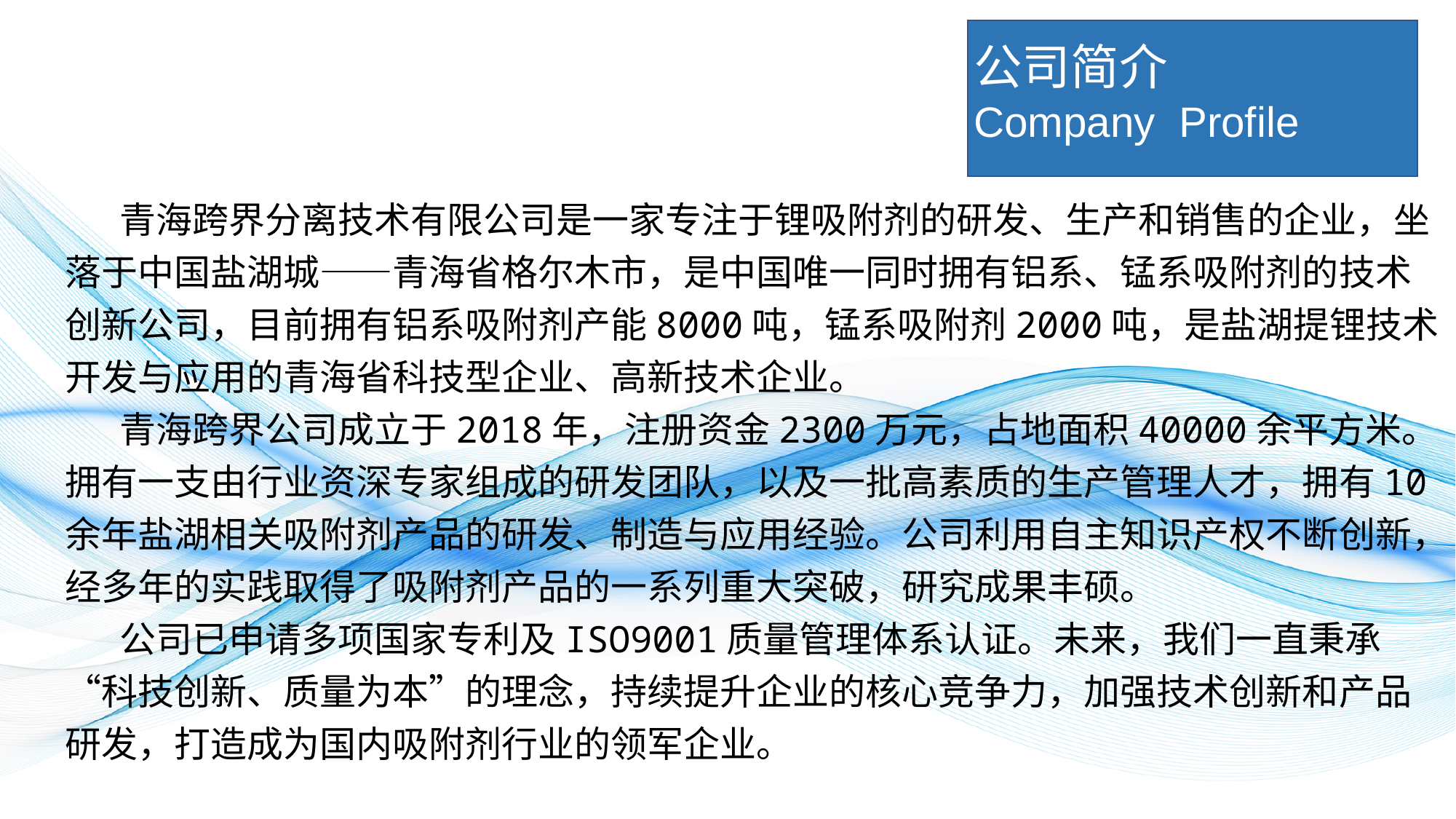

研发实力

公司简介
Company  Profile
青海跨界分离技术有限公司是一家专注于锂吸附剂的研发、生产和销售的企业，坐落于中国盐湖城——青海省格尔木市，是中国唯一同时拥有铝系、锰系吸附剂的技术创新公司，目前拥有铝系吸附剂产能8000吨，锰系吸附剂2000吨，是盐湖提锂技术开发与应用的青海省科技型企业、高新技术企业。
青海跨界公司成立于2018年，注册资金2300万元，占地面积40000余平方米。拥有一支由行业资深专家组成的研发团队，以及一批高素质的生产管理人才，拥有10余年盐湖相关吸附剂产品的研发、制造与应用经验。公司利用自主知识产权不断创新，经多年的实践取得了吸附剂产品的一系列重大突破，研究成果丰硕。
公司已申请多项国家专利及ISO9001质量管理体系认证。未来，我们一直秉承“科技创新、质量为本”的理念，持续提升企业的核心竞争力，加强技术创新和产品研发，打造成为国内吸附剂行业的领军企业。